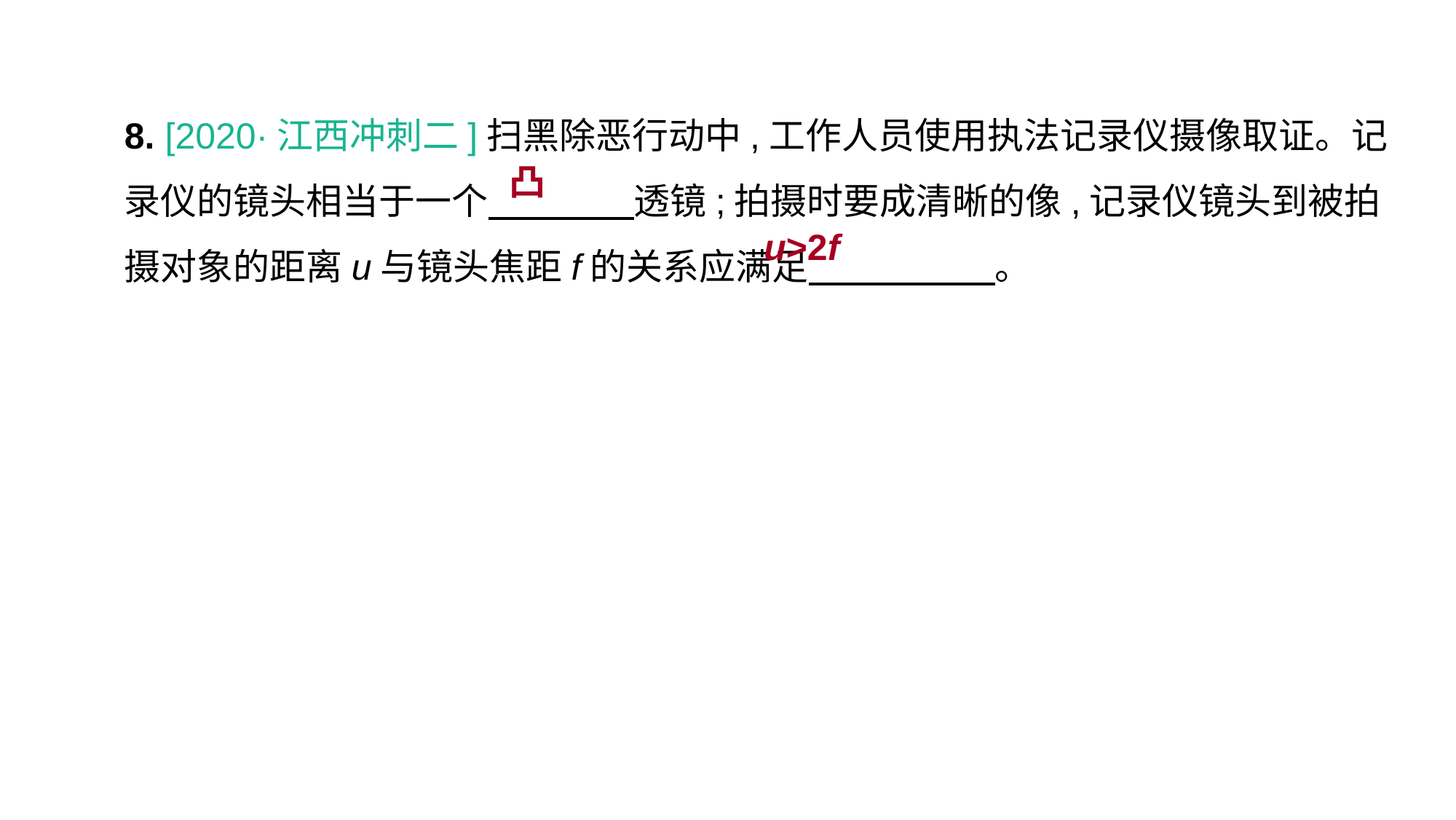

8. [2020·江西冲刺二]扫黑除恶行动中,工作人员使用执法记录仪摄像取证。记录仪的镜头相当于一个　　　　透镜;拍摄时要成清晰的像,记录仪镜头到被拍摄对象的距离u与镜头焦距f的关系应满足　     　　　。
凸
u>2f